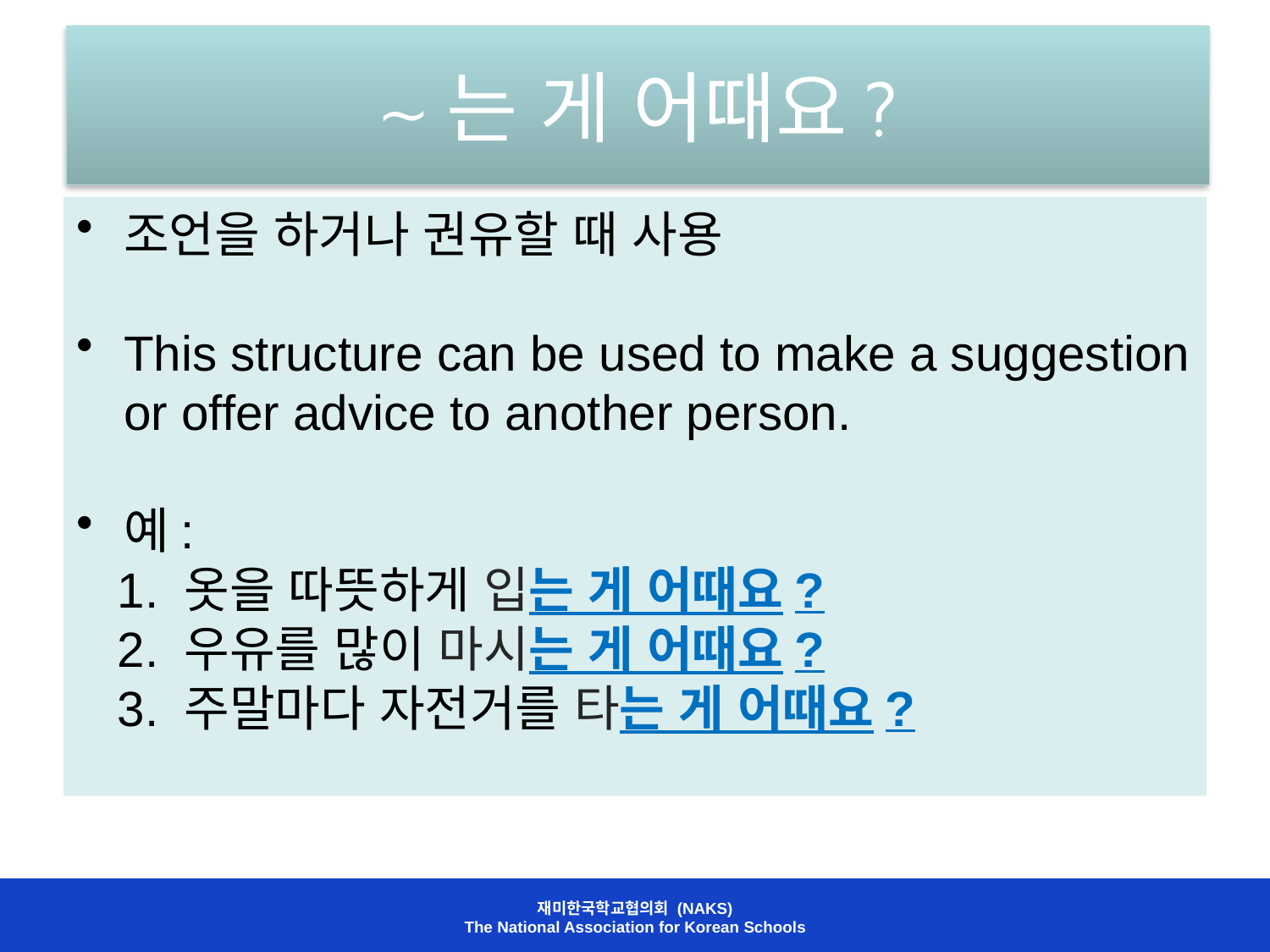

# ~는 게 어때요?
조언을 하거나 권유할 때 사용

This structure can be used to make a suggestion or offer advice to another person.

예:
   1. 옷을 따뜻하게 입는 게 어때요?
   2. 우유를 많이 마시는 게 어때요?
   3. 주말마다 자전거를 타는 게 어때요?
재미한국학교협의회 (NAKS)
The National Association for Korean Schools